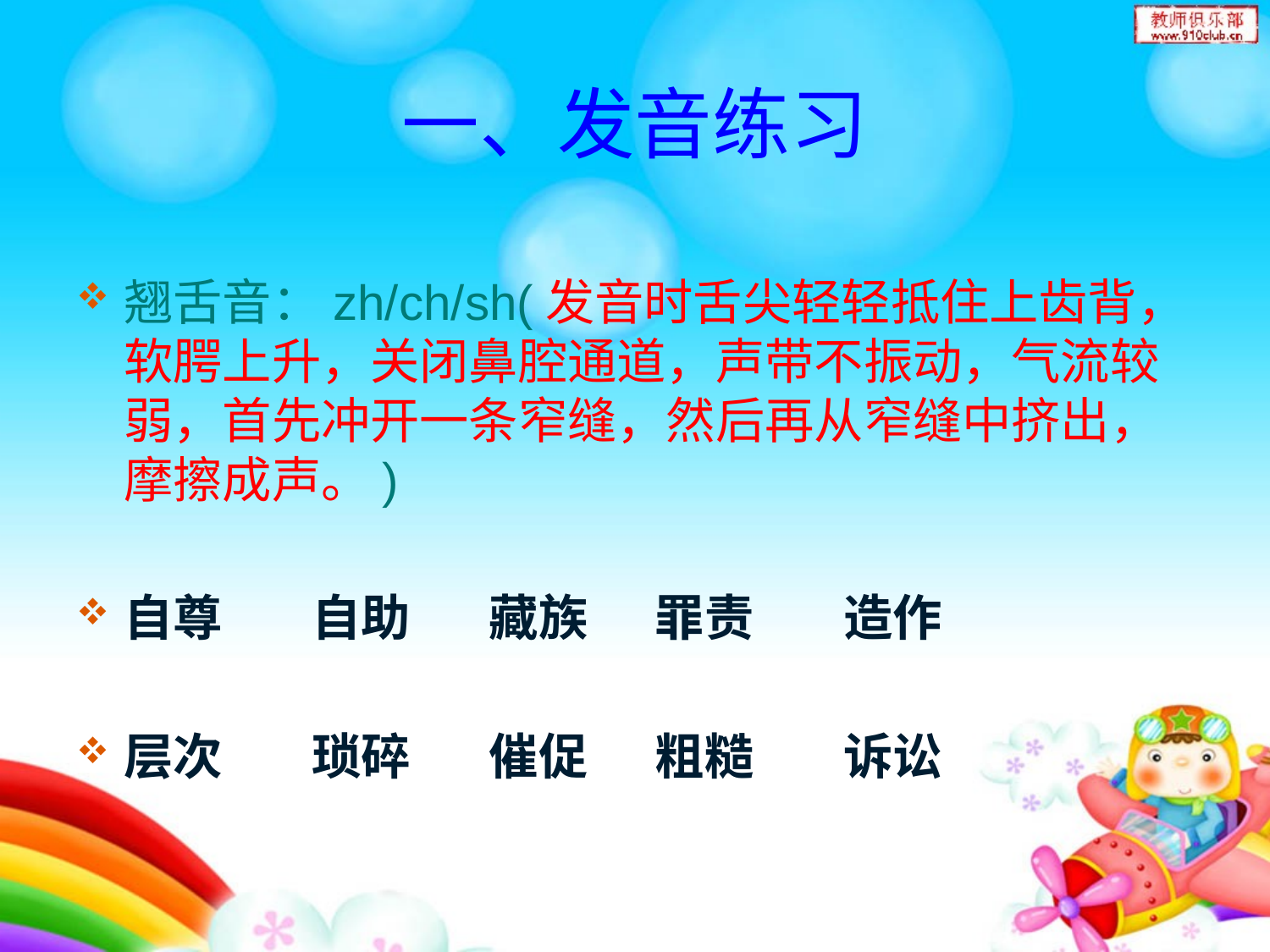

# 一、发音练习
翘舌音：zh/ch/sh(发音时舌尖轻轻抵住上齿背，软腭上升，关闭鼻腔通道，声带不振动，气流较弱，首先冲开一条窄缝，然后再从窄缝中挤出，摩擦成声。)

自尊        自助       藏族      罪责        造作

层次        琐碎       催促      粗糙        诉讼